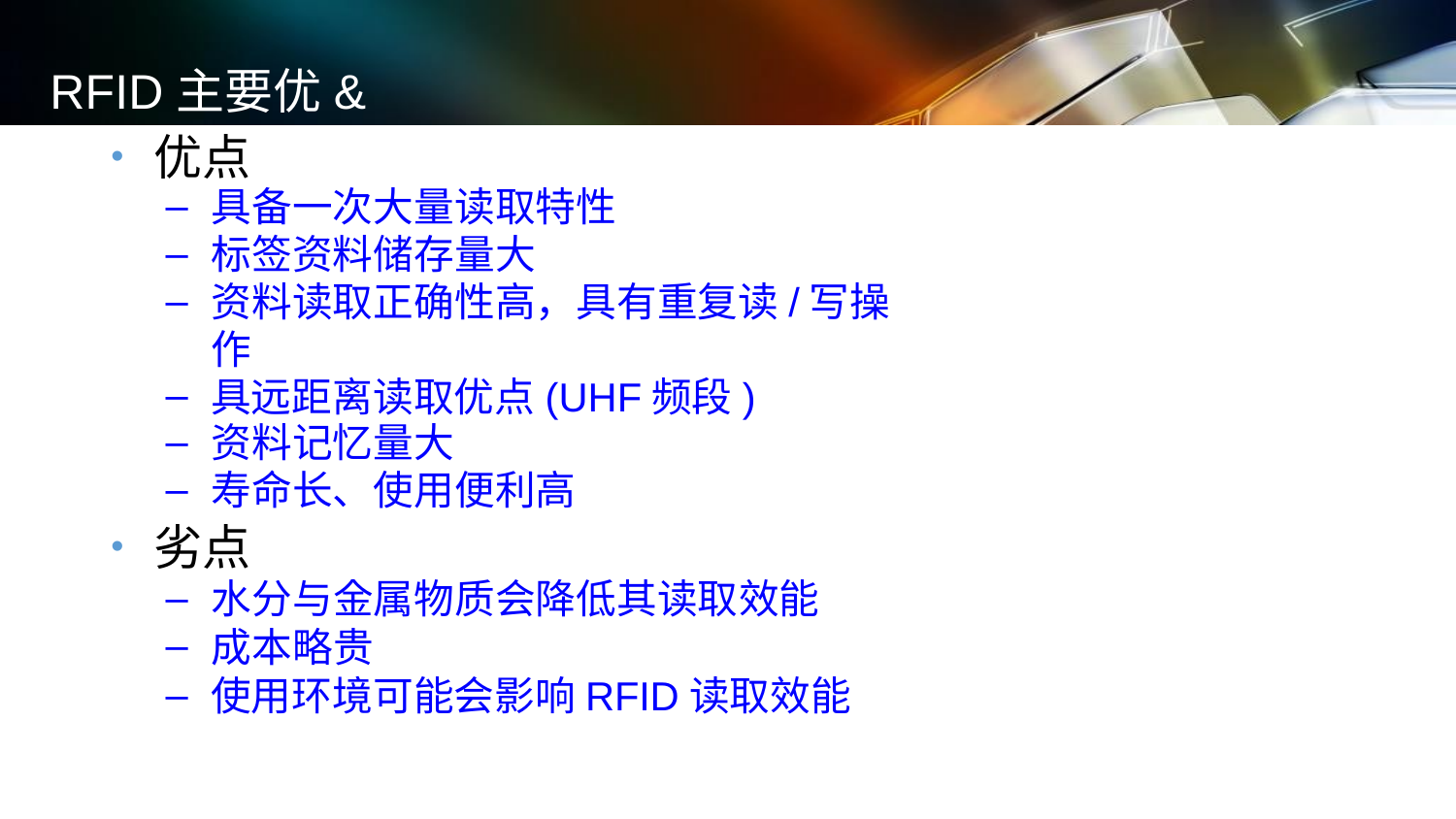

# RFID主要优&缺点
优点
具备一次大量读取特性
标签资料储存量大
资料读取正确性高，具有重复读/写操作
具远距离读取优点(UHF频段)
资料记忆量大
寿命长、使用便利高
劣点
水分与金属物质会降低其读取效能
成本略贵
使用环境可能会影响RFID读取效能